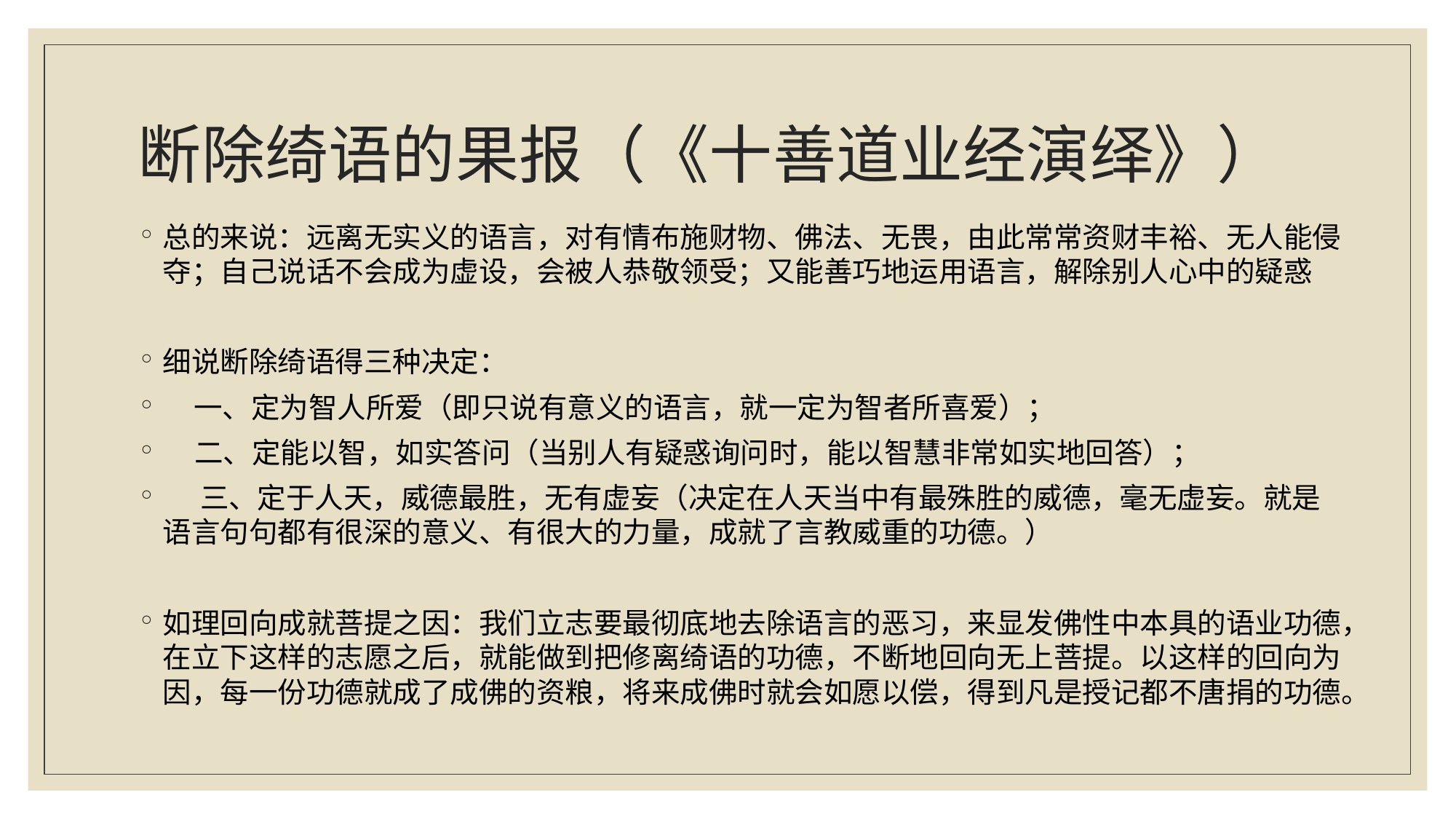

# 断除绮语的果报（《十善道业经演绎》）
总的来说：远离无实义的语言，对有情布施财物、佛法、无畏，由此常常资财丰裕、无人能侵夺；自己说话不会成为虚设，会被人恭敬领受；又能善巧地运用语言，解除别人心中的疑惑

细说断除绮语得三种决定：
    一、定为智人所爱（即只说有意义的语言，就一定为智者所喜爱）；
    二、定能以智，如实答问（当别人有疑惑询问时，能以智慧非常如实地回答）；
     三、定于人天，威德最胜，无有虚妄（决定在人天当中有最殊胜的威德，毫无虚妄。就是语言句句都有很深的意义、有很大的力量，成就了言教威重的功德。）

如理回向成就菩提之因：我们立志要最彻底地去除语言的恶习，来显发佛性中本具的语业功德，在立下这样的志愿之后，就能做到把修离绮语的功德，不断地回向无上菩提。以这样的回向为因，每一份功德就成了成佛的资粮，将来成佛时就会如愿以偿，得到凡是授记都不唐捐的功德。